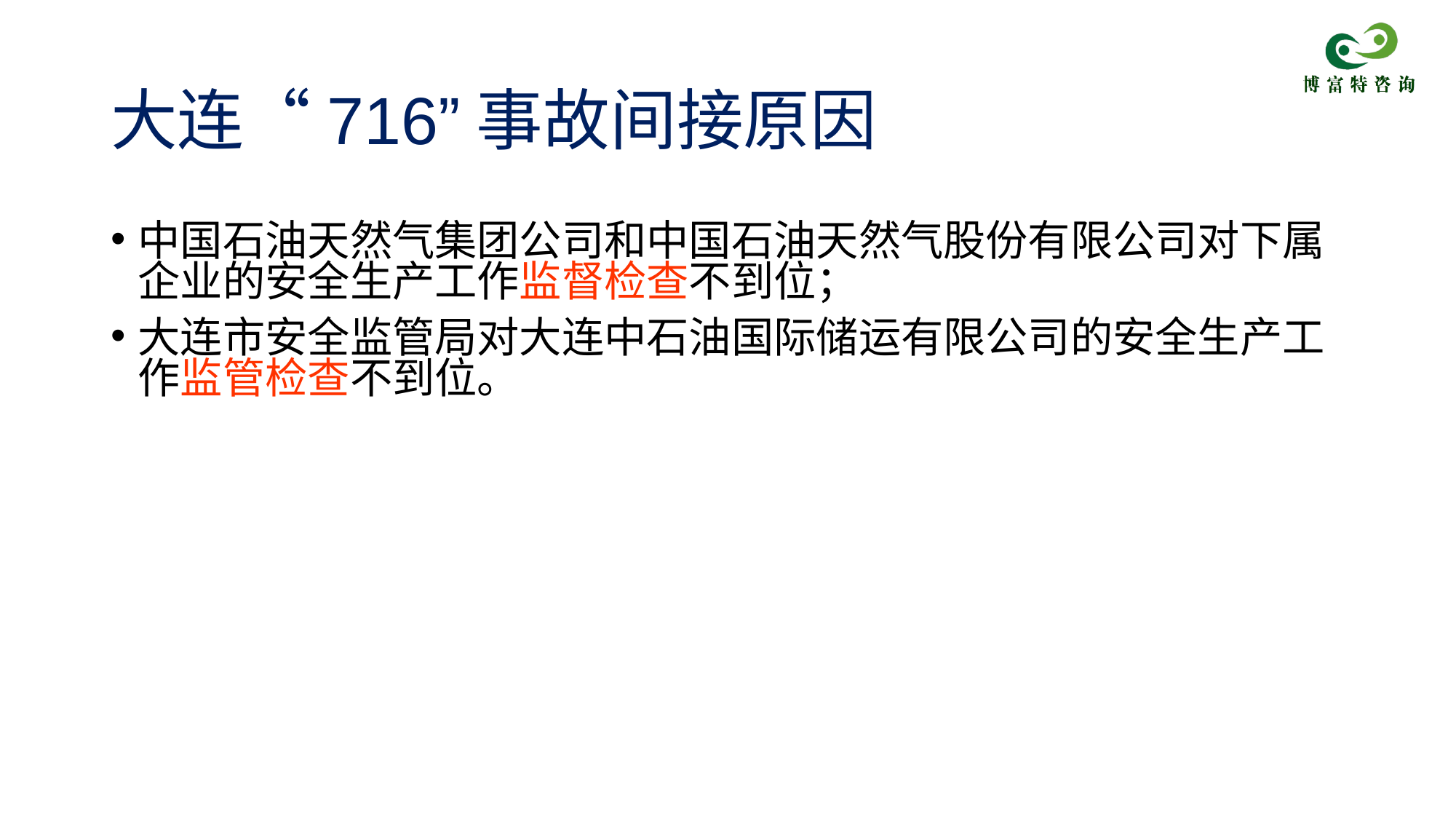

# 大连“716”事故间接原因
中国石油天然气集团公司和中国石油天然气股份有限公司对下属企业的安全生产工作监督检查不到位；
大连市安全监管局对大连中石油国际储运有限公司的安全生产工作监管检查不到位。